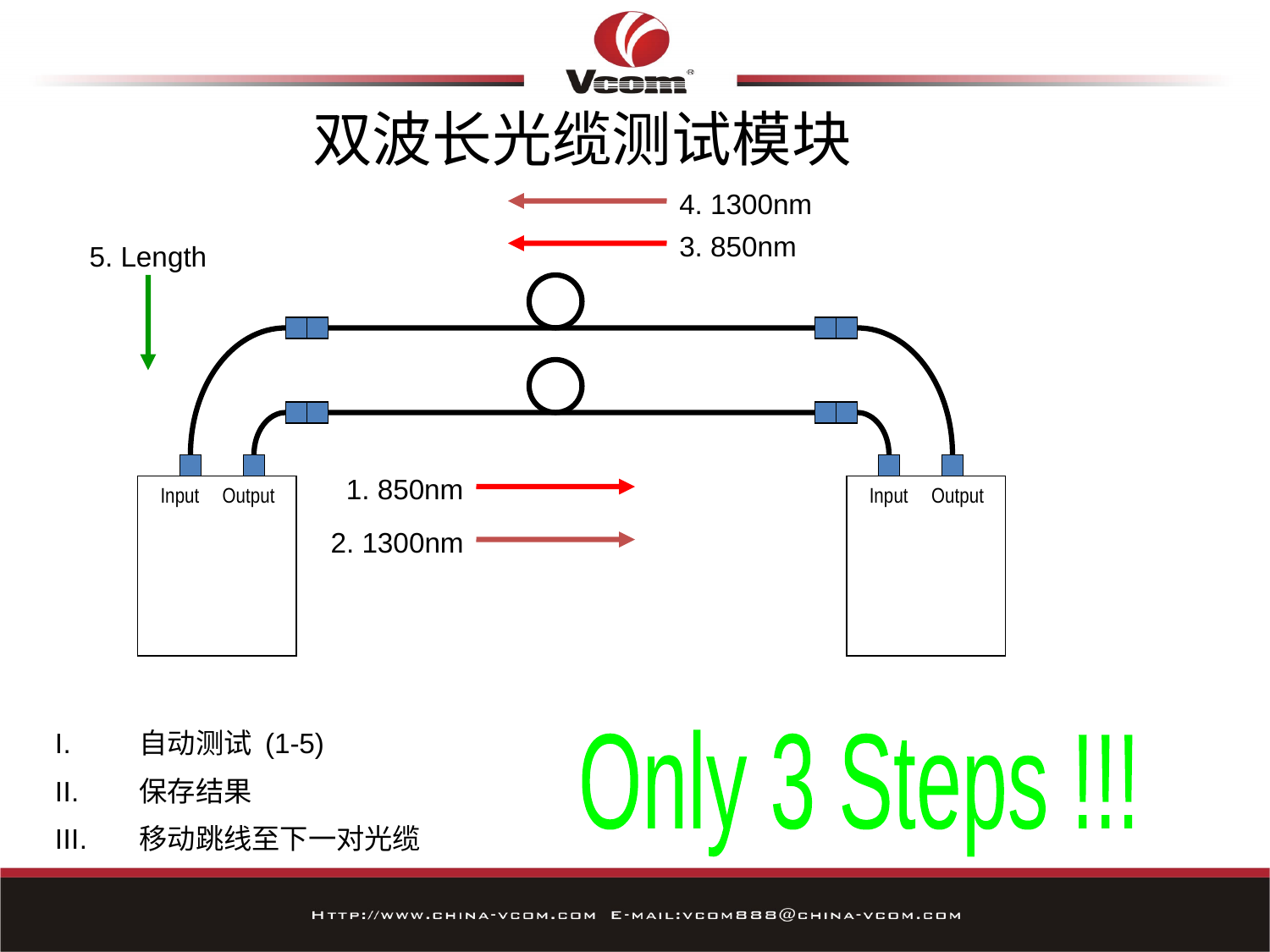

# 双波长光缆测试模块
4. 1300nm

3. 850nm
5. Length

1. 850nm
Input
Output
Input
Output

2. 1300nm

自动测试 (1-5)
保存结果
移动跳线至下一对光缆
Only 3 Steps !!!